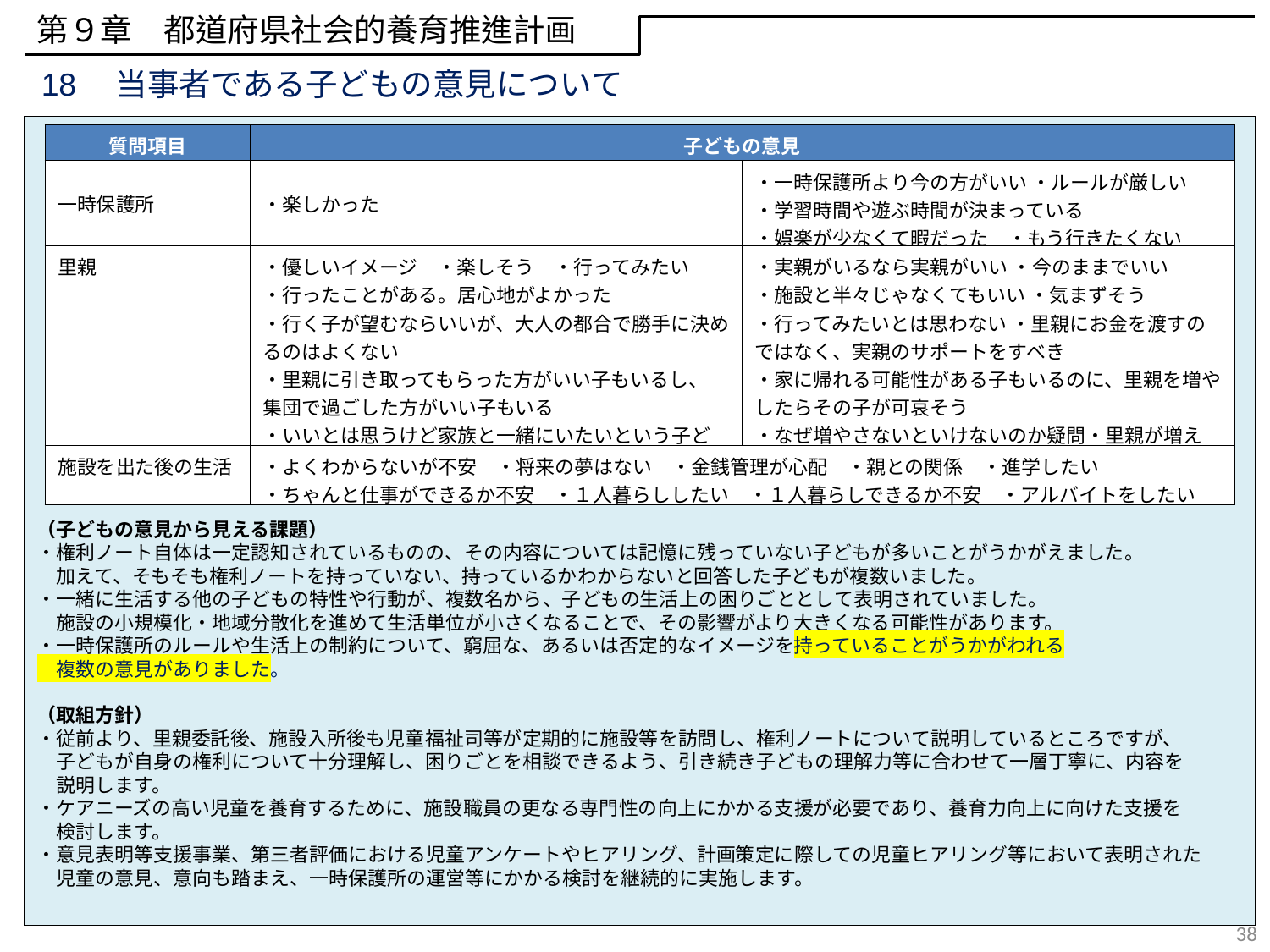

第９章　都道府県社会的養育推進計画
18　当事者である子どもの意見について

（子どもの意見から見える課題）
・権利ノート自体は一定認知されているものの、その内容については記憶に残っていない子どもが多いことがうかがえました。
　加えて、そもそも権利ノートを持っていない、持っているかわからないと回答した子どもが複数いました。
・一緒に生活する他の子どもの特性や行動が、複数名から、子どもの生活上の困りごととして表明されていました。
　施設の小規模化・地域分散化を進めて生活単位が小さくなることで、その影響がより大きくなる可能性があります。
・一時保護所のルールや生活上の制約について、窮屈な、あるいは否定的なイメージを持っていることがうかがわれる
　複数の意見がありました。

（取組方針）
・従前より、里親委託後、施設入所後も児童福祉司等が定期的に施設等を訪問し、権利ノートについて説明しているところですが、
　子どもが自身の権利について十分理解し、困りごとを相談できるよう、引き続き子どもの理解力等に合わせて一層丁寧に、内容を
　説明します。
・ケアニーズの高い児童を養育するために、施設職員の更なる専門性の向上にかかる支援が必要であり、養育力向上に向けた支援を
　検討します。
・意見表明等支援事業、第三者評価における児童アンケートやヒアリング、計画策定に際しての児童ヒアリング等において表明された
　児童の意見、意向も踏まえ、一時保護所の運営等にかかる検討を継続的に実施します。

| 質問項目 | 子どもの意見 |  |
| --- | --- | --- |
| 一時保護所 | ・楽しかった | ・一時保護所より今の方がいい ・ルールが厳しい ・学習時間や遊ぶ時間が決まっている　 ・娯楽が少なくて暇だった　・もう行きたくない |
| 里親 | ・優しいイメージ　・楽しそう　・行ってみたい ・行ったことがある。居心地がよかった ・行く子が望むならいいが、大人の都合で勝手に決めるのはよくない ・里親に引き取ってもらった方がいい子もいるし、 集団で過ごした方がいい子もいる ・いいとは思うけど家族と一緒にいたいという子どももいる | ・実親がいるなら実親がいい ・今のままでいい ・施設と半々じゃなくてもいい ・気まずそう ・行ってみたいとは思わない ・里親にお金を渡すのではなく、実親のサポートをすべき　 ・家に帰れる可能性がある子もいるのに、里親を増やしたらその子が可哀そう ・なぜ増やさないといけないのか疑問・里親が増えたらお金がかかりそう |
| 施設を出た後の生活 | ・よくわからないが不安　・将来の夢はない　・金銭管理が心配　・親との関係　・進学したい ・ちゃんと仕事ができるか不安　・１人暮らししたい　・１人暮らしできるか不安　・アルバイトをしたい |  |
38